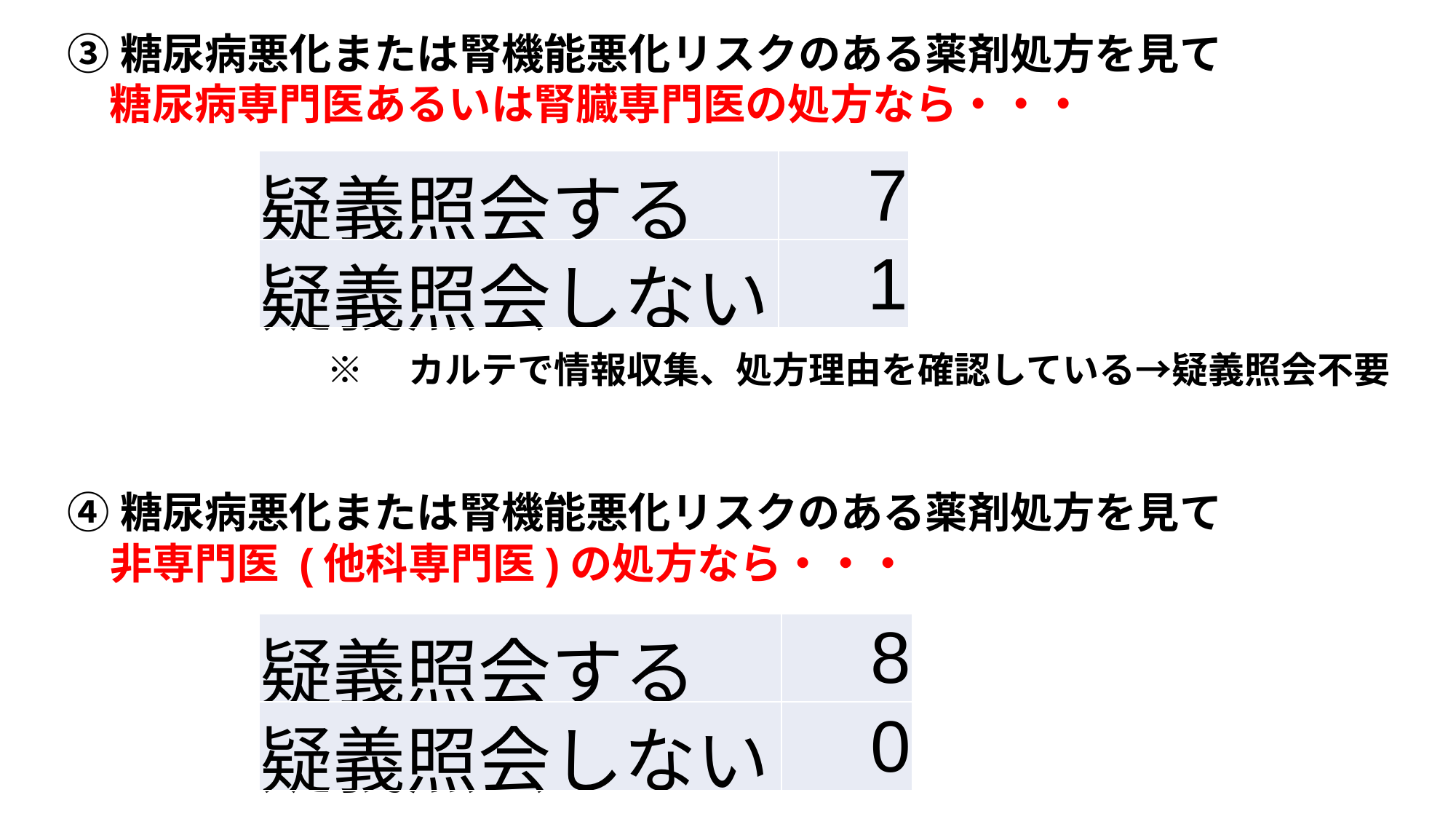

③糖尿病悪化または腎機能悪化リスクのある薬剤処方を見て
　糖尿病専門医あるいは腎臓専門医の処方なら・・・
| 疑義照会する | 7 |
| --- | --- |
| 疑義照会しない | 1 |
※　カルテで情報収集、処方理由を確認している→疑義照会不要
④糖尿病悪化または腎機能悪化リスクのある薬剤処方を見て
　非専門医 (他科専門医)の処方なら・・・
| 疑義照会する | 8 |
| --- | --- |
| 疑義照会しない | 0 |